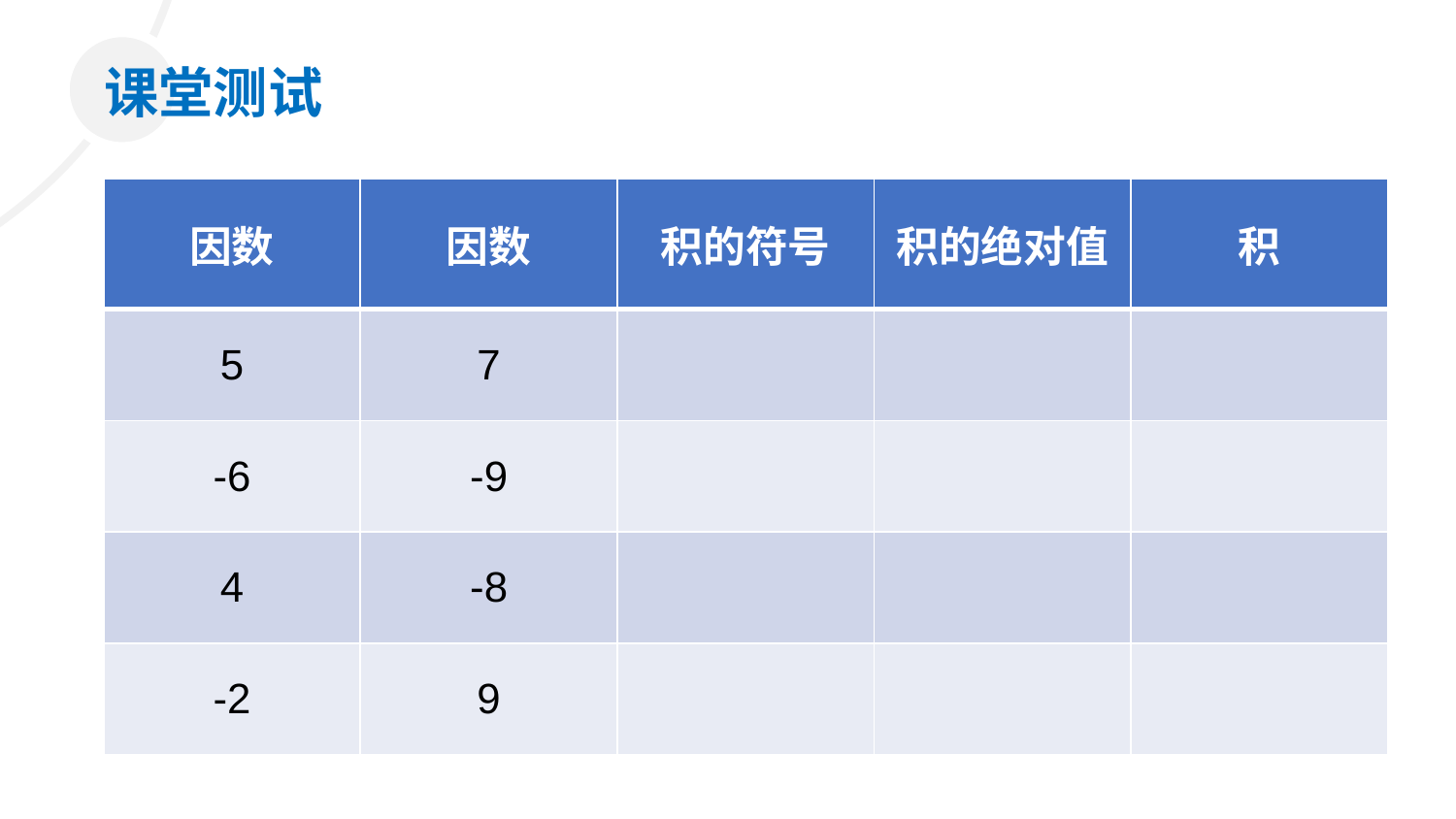

课堂测试
| 因数 | 因数 | 积的符号 | 积的绝对值 | 积 |
| --- | --- | --- | --- | --- |
| 5 | 7 |  |  |  |
| -6 | -9 |  |  |  |
| 4 | -8 |  |  |  |
| -2 | 9 |  |  |  |